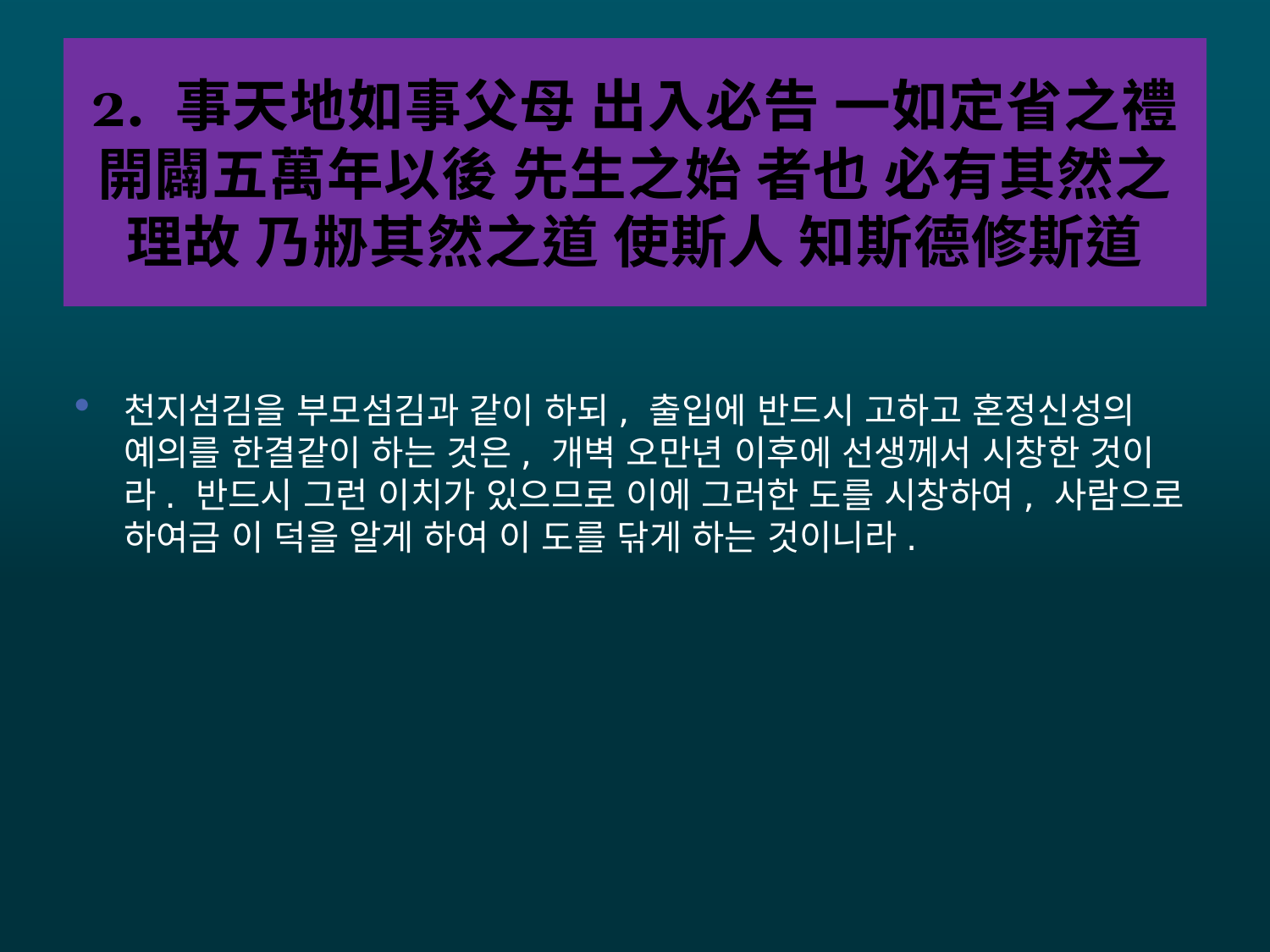

# 2. 事天地如事父母 出入必告 一如定省之禮 開闢五萬年以後 先生之始 者也 必有其然之理故 乃刱其然之道 使斯人 知斯德修斯道
천지섬김을 부모섬김과 같이 하되, 출입에 반드시 고하고 혼정신성의 예의를 한결같이 하는 것은, 개벽 오만년 이후에 선생께서 시창한 것이라. 반드시 그런 이치가 있으므로 이에 그러한 도를 시창하여, 사람으로 하여금 이 덕을 알게 하여 이 도를 닦게 하는 것이니라.